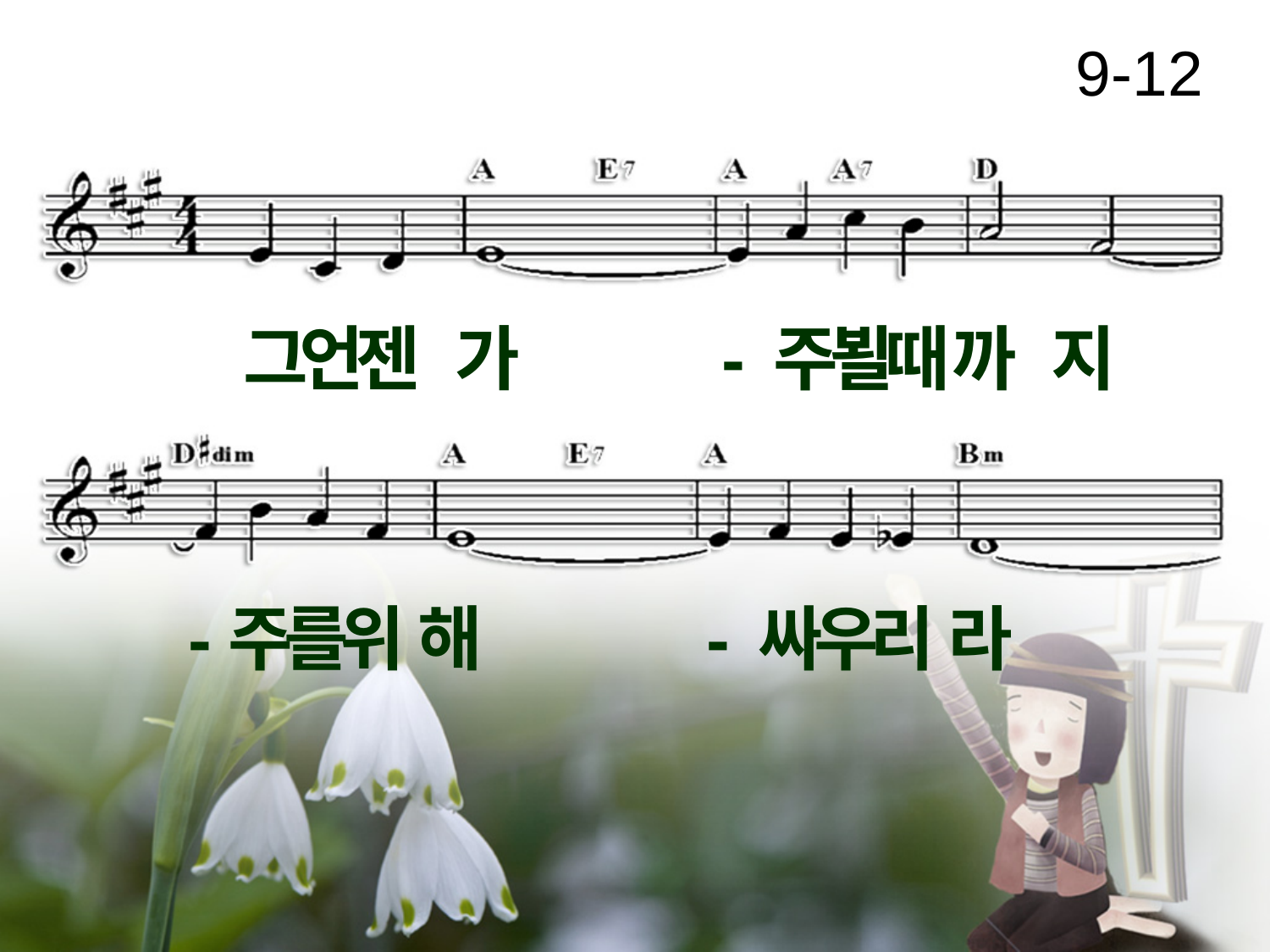

9-12
그언젠    가                 - 주뵐때 까    지
-주를위  해                   - 싸우리  라